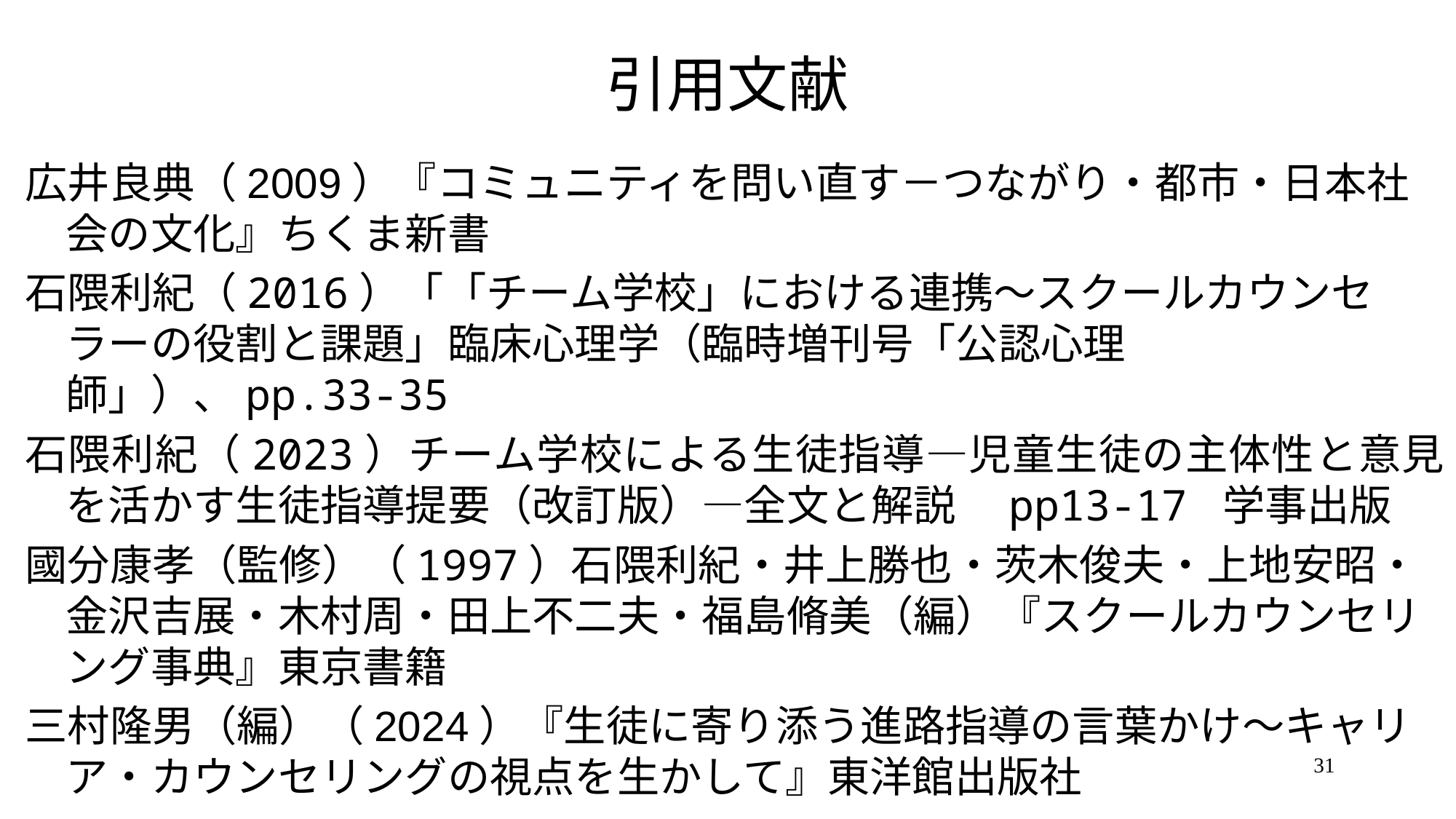

# 引用文献
広井良典（2009）『コミュニティを問い直す－つながり・都市・日本社会の文化』ちくま新書
石隈利紀（2016）「「チーム学校」における連携～スクールカウンセラーの役割と課題」臨床心理学（臨時増刊号「公認心理師」）、pp.33-35
石隈利紀（2023）チーム学校による生徒指導―児童生徒の主体性と意見を活かす生徒指導提要（改訂版）―全文と解説　pp13-17 学事出版
國分康孝（監修）（1997）石隈利紀・井上勝也・茨木俊夫・上地安昭・金沢吉展・木村周・田上不二夫・福島脩美（編）『スクールカウンセリング事典』東京書籍
三村隆男（編）（2024）『生徒に寄り添う進路指導の言葉かけ～キャリア・カウンセリングの視点を生かして』東洋館出版社

31